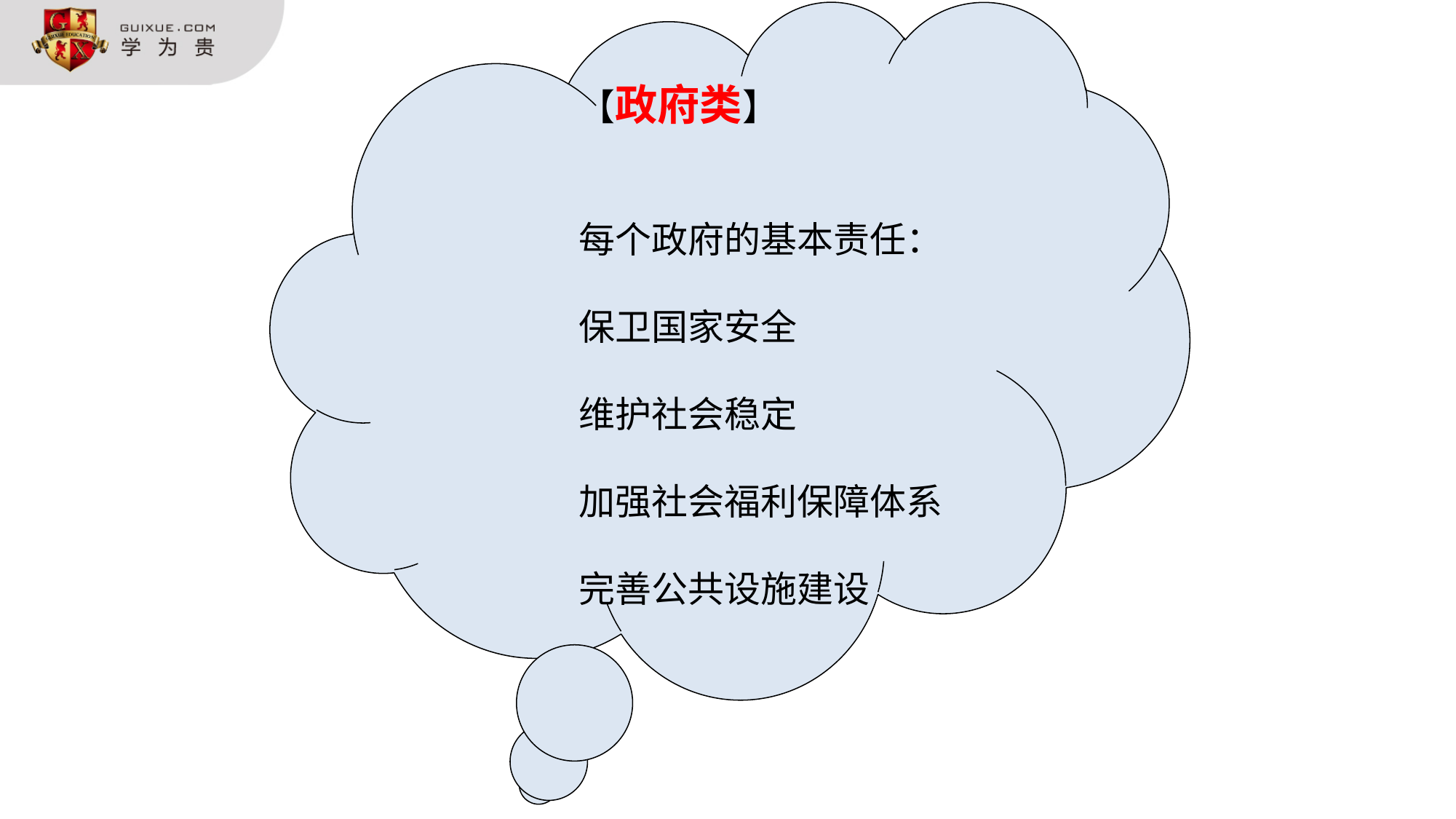

【政府类】

每个政府的基本责任：

保卫国家安全

维护社会稳定

加强社会福利保障体系

完善公共设施建设